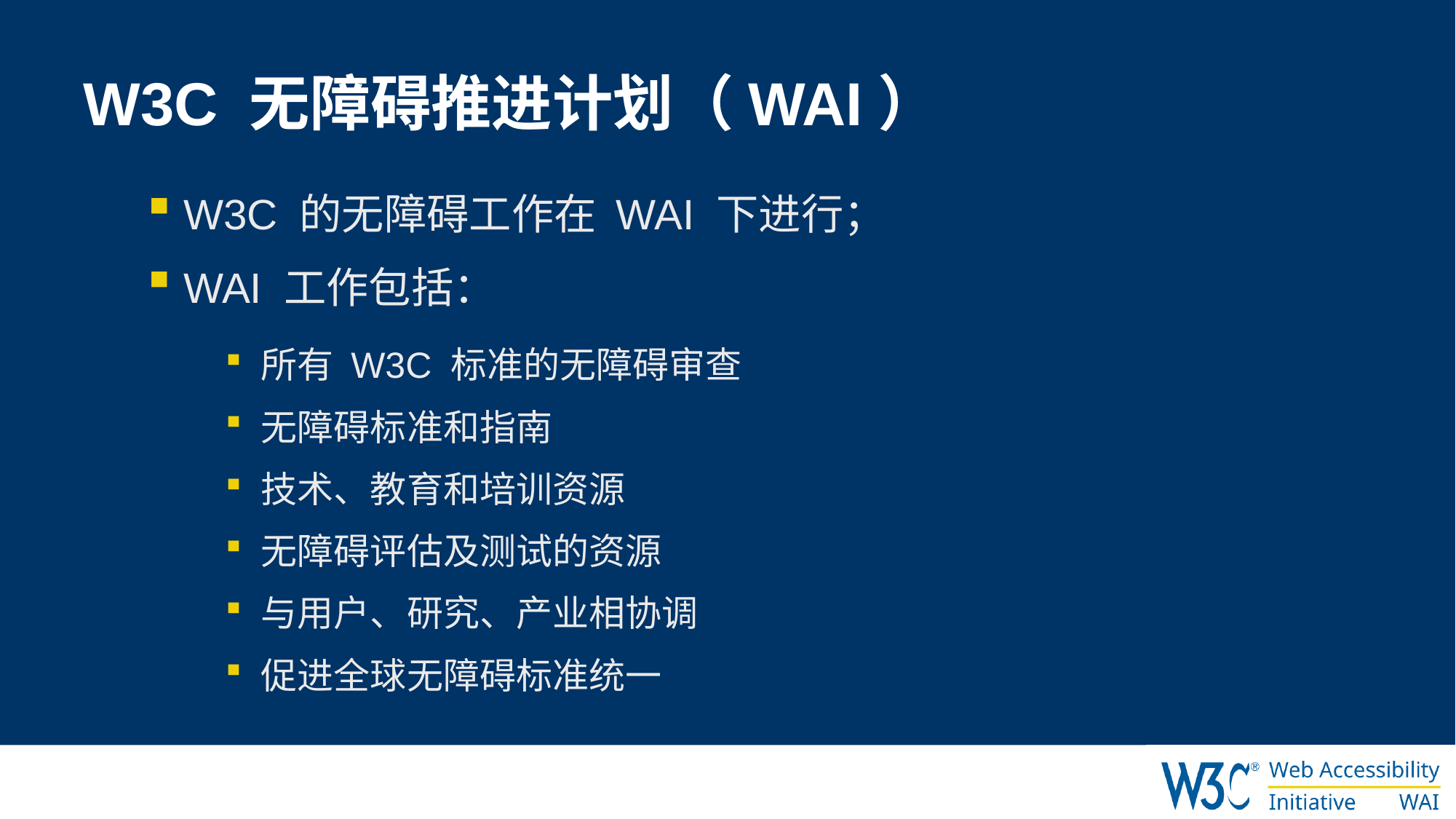

# W3C 无障碍推进计划（WAI）
W3C 的无障碍工作在 WAI 下进行；
WAI 工作包括：

所有 W3C 标准的无障碍审查
无障碍标准和指南
技术、教育和培训资源
无障碍评估及测试的资源
与用户、研究、产业相协调
促进全球无障碍标准统一